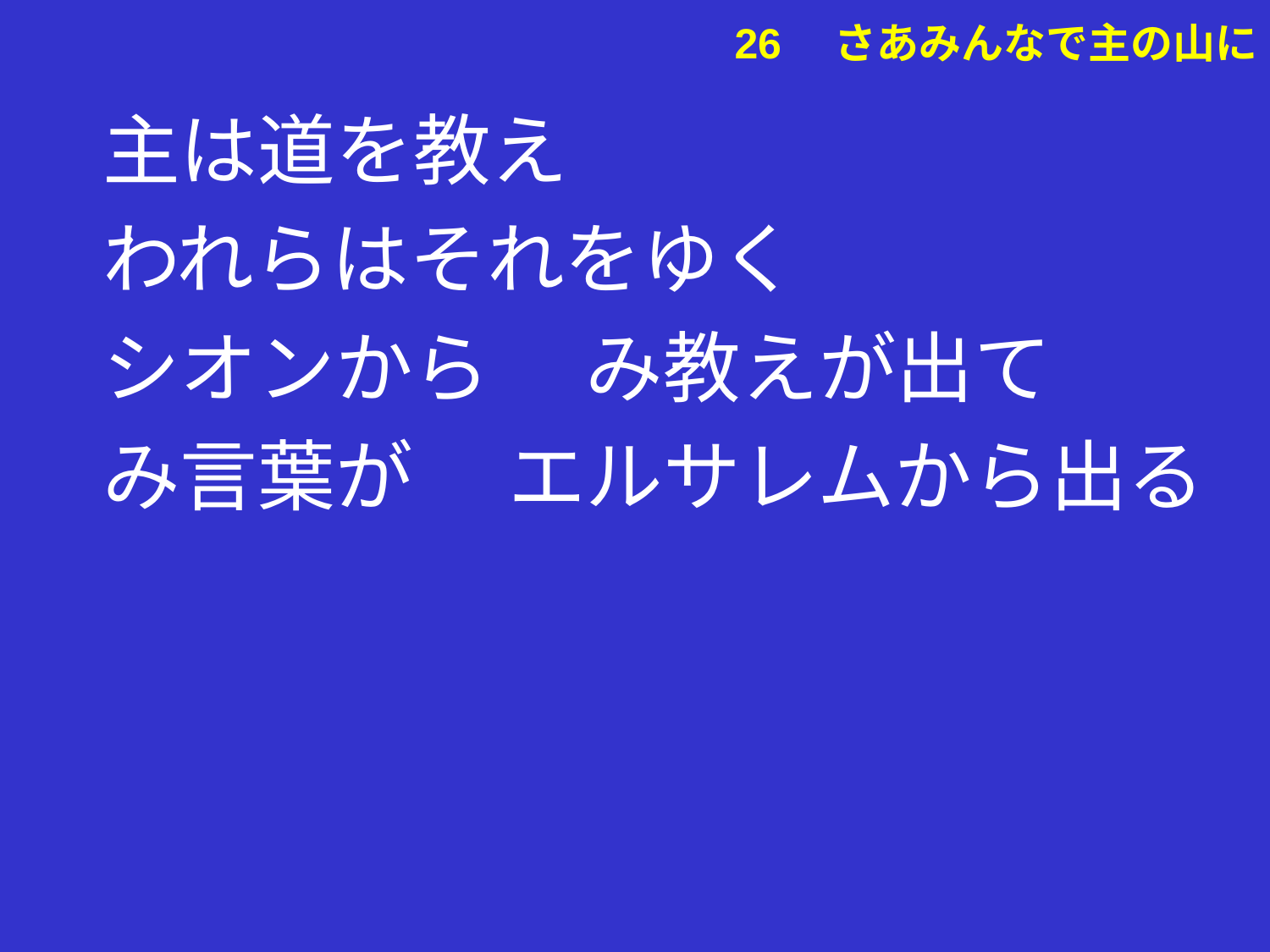

主は道を教え
われらはそれをゆく
シオンから 　み教えが出て
み言葉が　 エルサレムから出る
# 26　さあみんなで主の山に